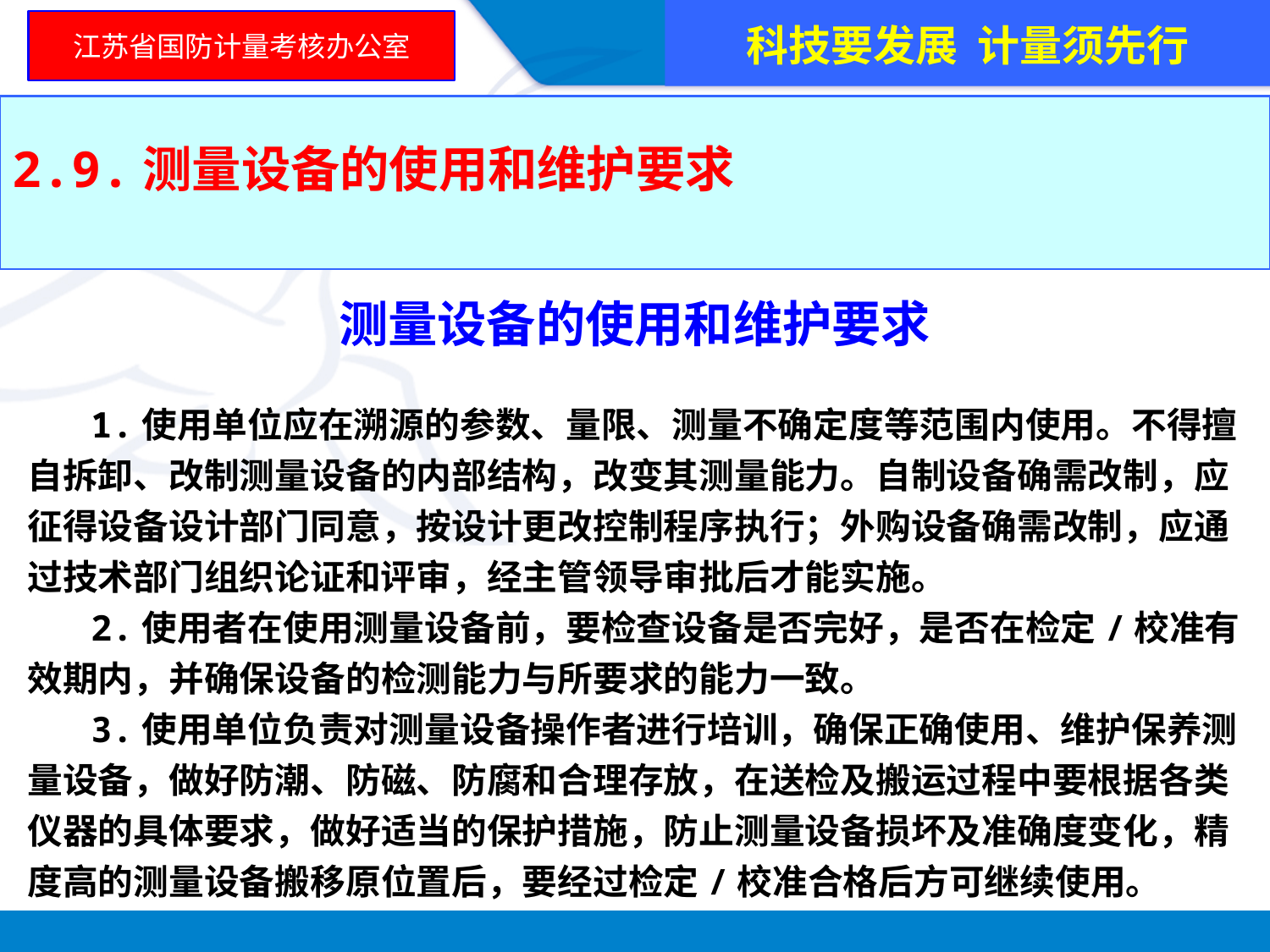

科技要发展  计量须先行
江苏省国防计量考核办公室
2.9.测量设备的使用和维护要求

测量设备的使用和维护要求

   1.使用单位应在溯源的参数、量限、测量不确定度等范围内使用。不得擅自拆卸、改制测量设备的内部结构，改变其测量能力。自制设备确需改制，应征得设备设计部门同意，按设计更改控制程序执行；外购设备确需改制，应通过技术部门组织论证和评审，经主管领导审批后才能实施。
   2.使用者在使用测量设备前，要检查设备是否完好，是否在检定/校准有效期内，并确保设备的检测能力与所要求的能力一致。
   3.使用单位负责对测量设备操作者进行培训，确保正确使用、维护保养测量设备，做好防潮、防磁、防腐和合理存放，在送检及搬运过程中要根据各类仪器的具体要求，做好适当的保护措施，防止测量设备损坏及准确度变化，精度高的测量设备搬移原位置后，要经过检定/校准合格后方可继续使用。